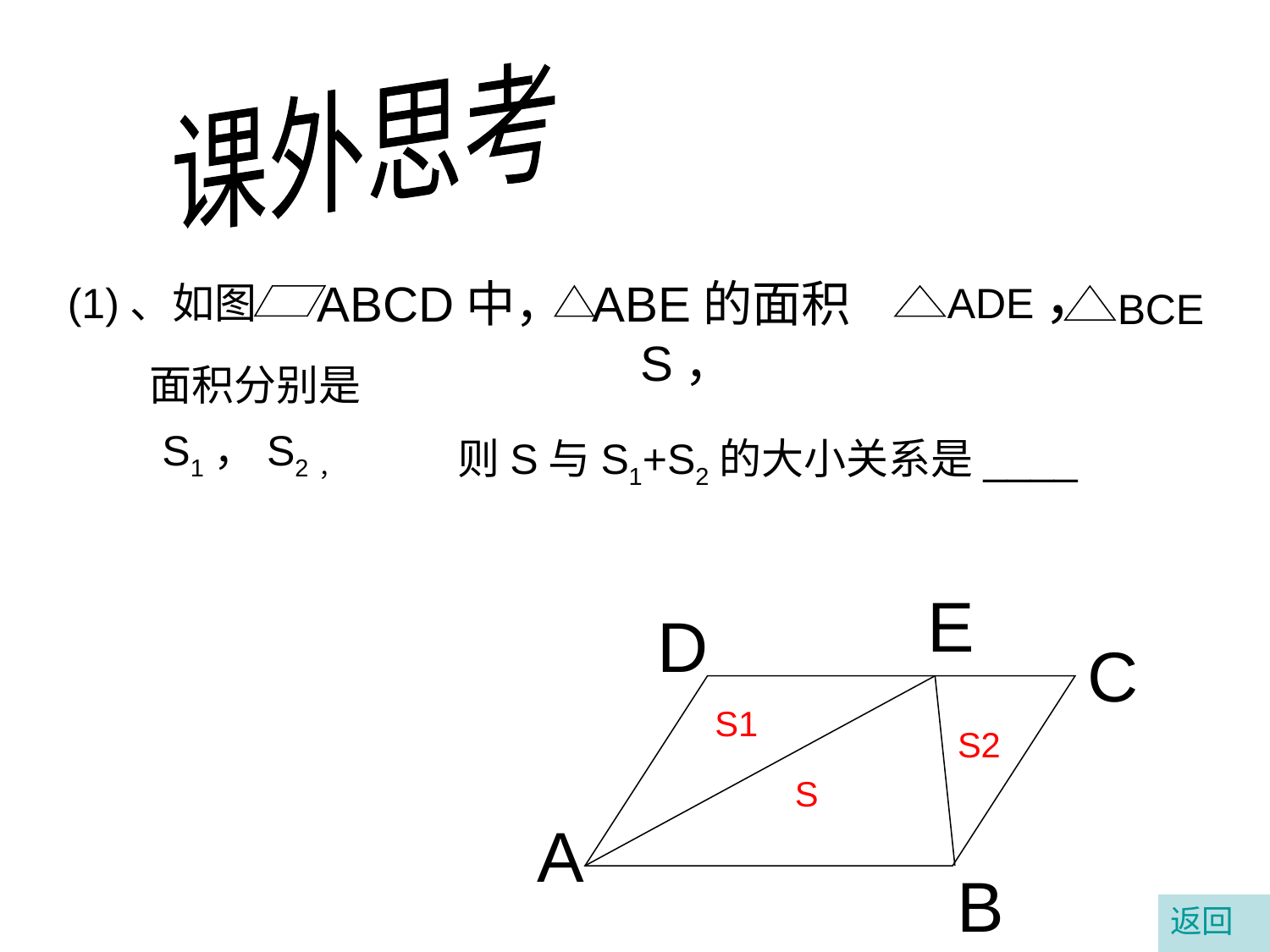

课外思考
ADE，
BCE

ABCD中，

ABE的面积S，

(1)、如图
面积分别是S1，S2，
则S与S1+S2的大小关系是____
E
D
C

S1
S2
S
A
B
16
返回